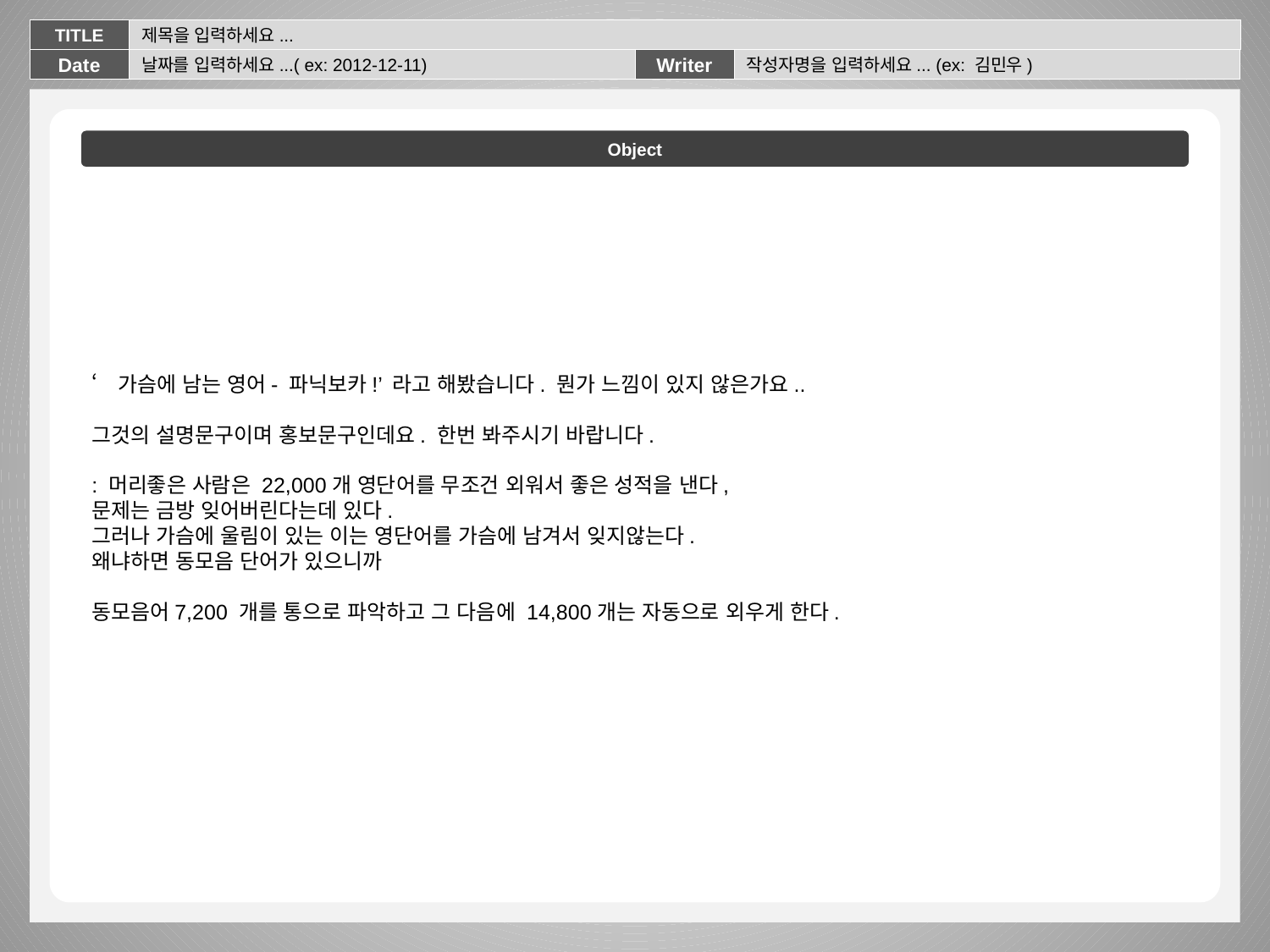

TITLE
제목을 입력하세요...
Date
날짜를 입력하세요...( ex: 2012-12-11)
Writer
작성자명을 입력하세요... (ex: 김민우)

Object
‘가슴에 남는 영어- 파닉보카!’ 라고 해봤습니다. 뭔가 느낌이 있지 않은가요..

그것의 설명문구이며 홍보문구인데요. 한번 봐주시기 바랍니다.

: 머리좋은 사람은 22,000개 영단어를 무조건 외워서 좋은 성적을 낸다,
문제는 금방 잊어버린다는데 있다.
그러나 가슴에 울림이 있는 이는 영단어를 가슴에 남겨서 잊지않는다.
왜냐하면 동모음 단어가 있으니까

동모음어7,200 개를 통으로 파악하고 그 다음에 14,800개는 자동으로 외우게 한다.